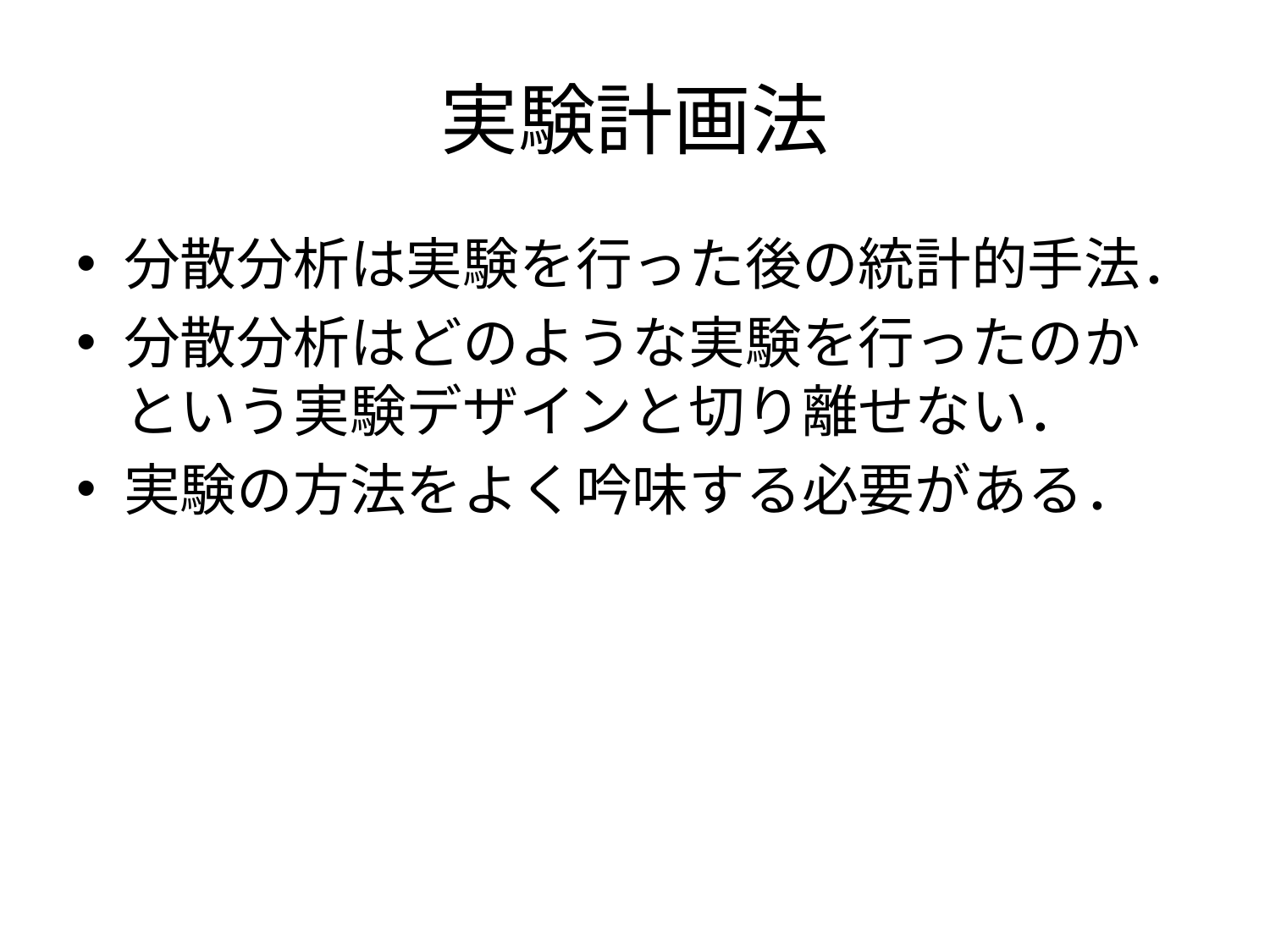

# 実験計画法
分散分析は実験を行った後の統計的手法．
分散分析はどのような実験を行ったのかという実験デザインと切り離せない．
実験の方法をよく吟味する必要がある．